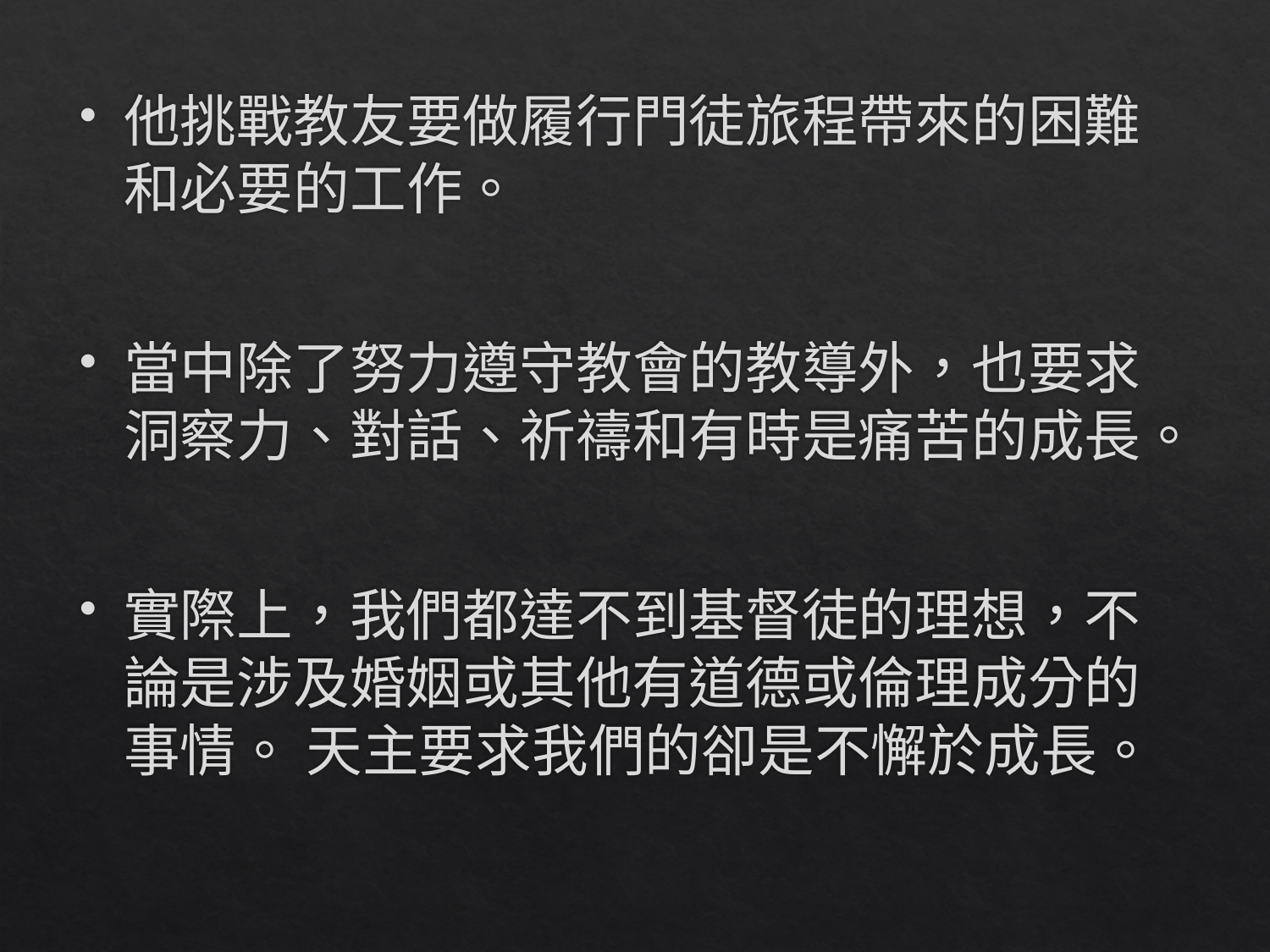

他挑戰教友要做履行門徒旅程帶來的困難和必要的工作。

當中除了努力遵守教會的教導外，也要求洞察力、對話、祈禱和有時是痛苦的成長。

實際上，我們都達不到基督徒的理想，不論是涉及婚姻或其他有道德或倫理成分的事情。 天主要求我們的卻是不懈於成長。

#